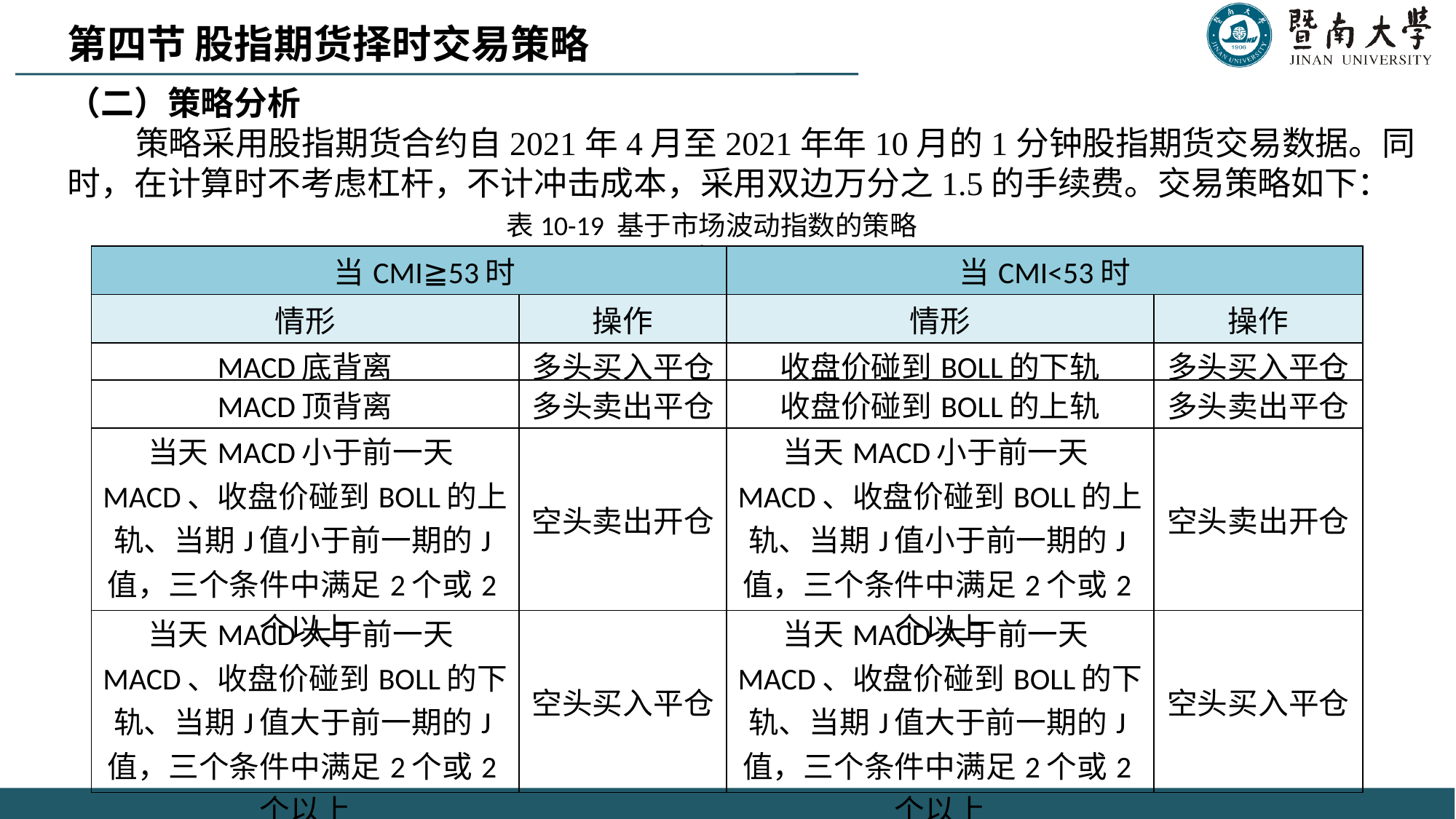

第四节 股指期货择时交易策略
（二）策略分析
        策略采用股指期货合约自2021年4月至2021年年10月的1分钟股指期货交易数据。同时，在计算时不考虑杠杆，不计冲击成本，采用双边万分之1.5的手续费。交易策略如下：

表10-19 基于市场波动指数的策略分析
| 当CMI≧53时 |  | 当CMI<53时 |  |
| --- | --- | --- | --- |
| 情形 | 操作 | 情形 | 操作 |
| MACD底背离 | 多头买入平仓 | 收盘价碰到BOLL的下轨 | 多头买入平仓 |
| MACD顶背离 | 多头卖出平仓 | 收盘价碰到BOLL的上轨 | 多头卖出平仓 |
| 当天MACD小于前一天MACD、收盘价碰到BOLL的上轨、当期J值小于前一期的J值，三个条件中满足2个或2个以上 | 空头卖出开仓 | 当天MACD小于前一天MACD、收盘价碰到BOLL的上轨、当期J值小于前一期的J值，三个条件中满足2个或2个以上 | 空头卖出开仓 |
| 当天MACD大于前一天MACD、收盘价碰到BOLL的下轨、当期J值大于前一期的J值，三个条件中满足2个或2个以上 | 空头买入平仓 | 当天MACD大于前一天MACD、收盘价碰到BOLL的下轨、当期J值大于前一期的J值，三个条件中满足2个或2个以上 | 空头买入平仓 |